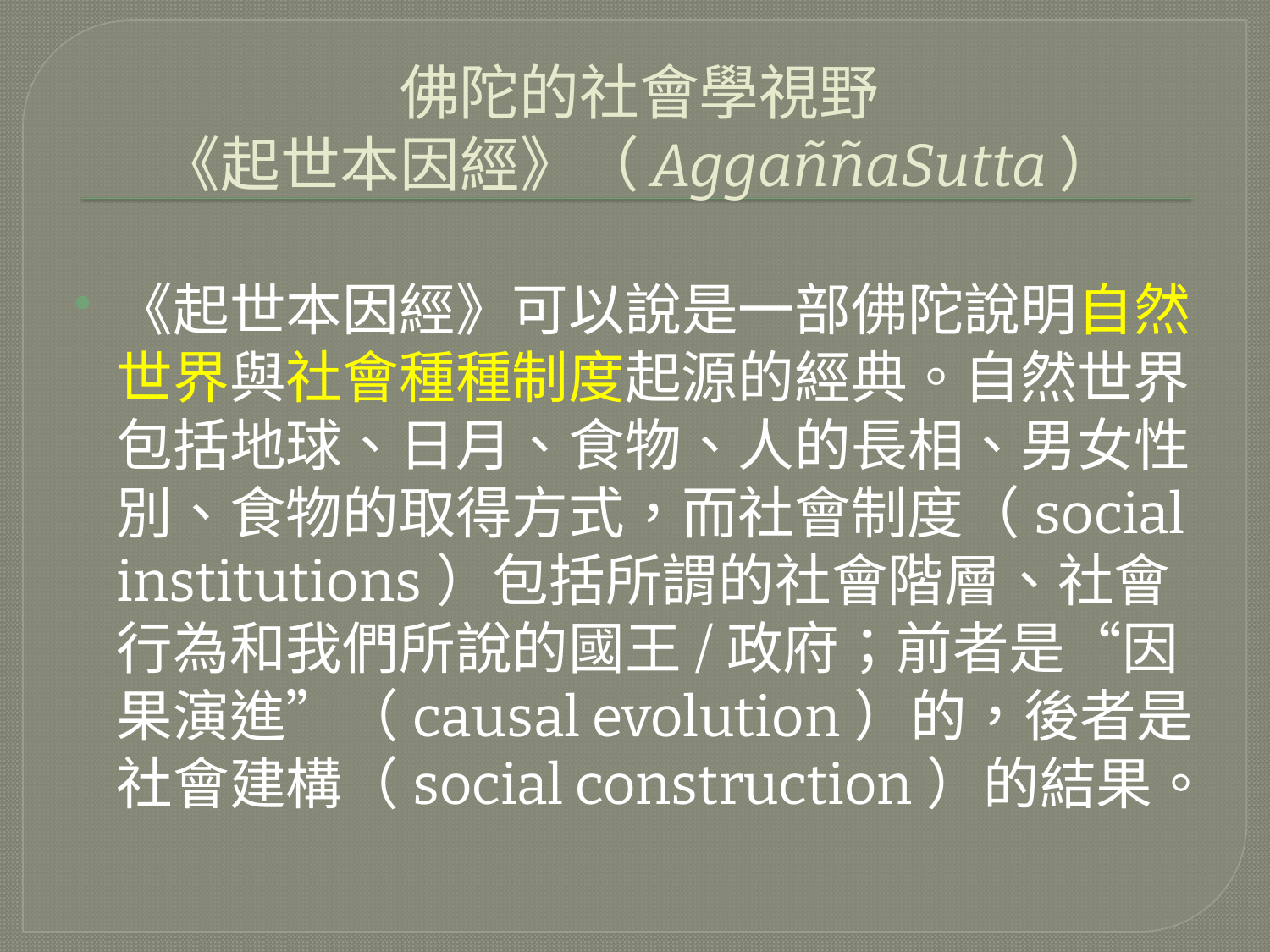

# 佛陀的社會學視野 《起世本因經》（AggaññaSutta）
《起世本因經》可以說是一部佛陀說明自然世界與社會種種制度起源的經典。自然世界包括地球、日月、食物、人的長相、男女性別、食物的取得方式，而社會制度（social institutions）包括所謂的社會階層、社會行為和我們所說的國王/政府；前者是“因果演進”（causal evolution）的，後者是社會建構（social construction）的結果。